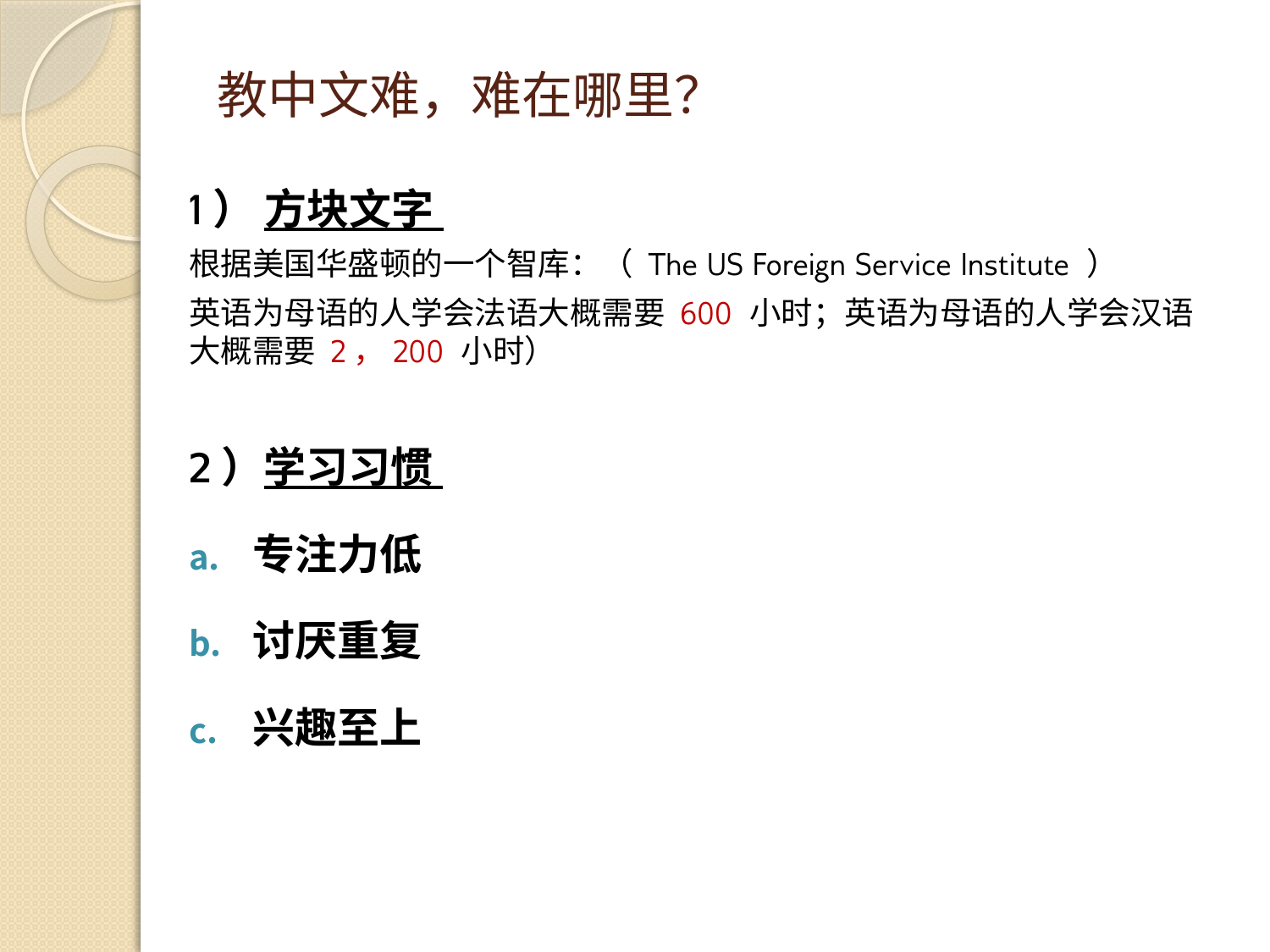

# 教中文难，难在哪里？
1） 方块文字
根据美国华盛顿的一个智库：（ The US Foreign Service Institute ）
英语为母语的人学会法语大概需要 600 小时；英语为母语的人学会汉语大概需要 2，200 小时）

2）学习习惯
专注力低
讨厌重复
兴趣至上